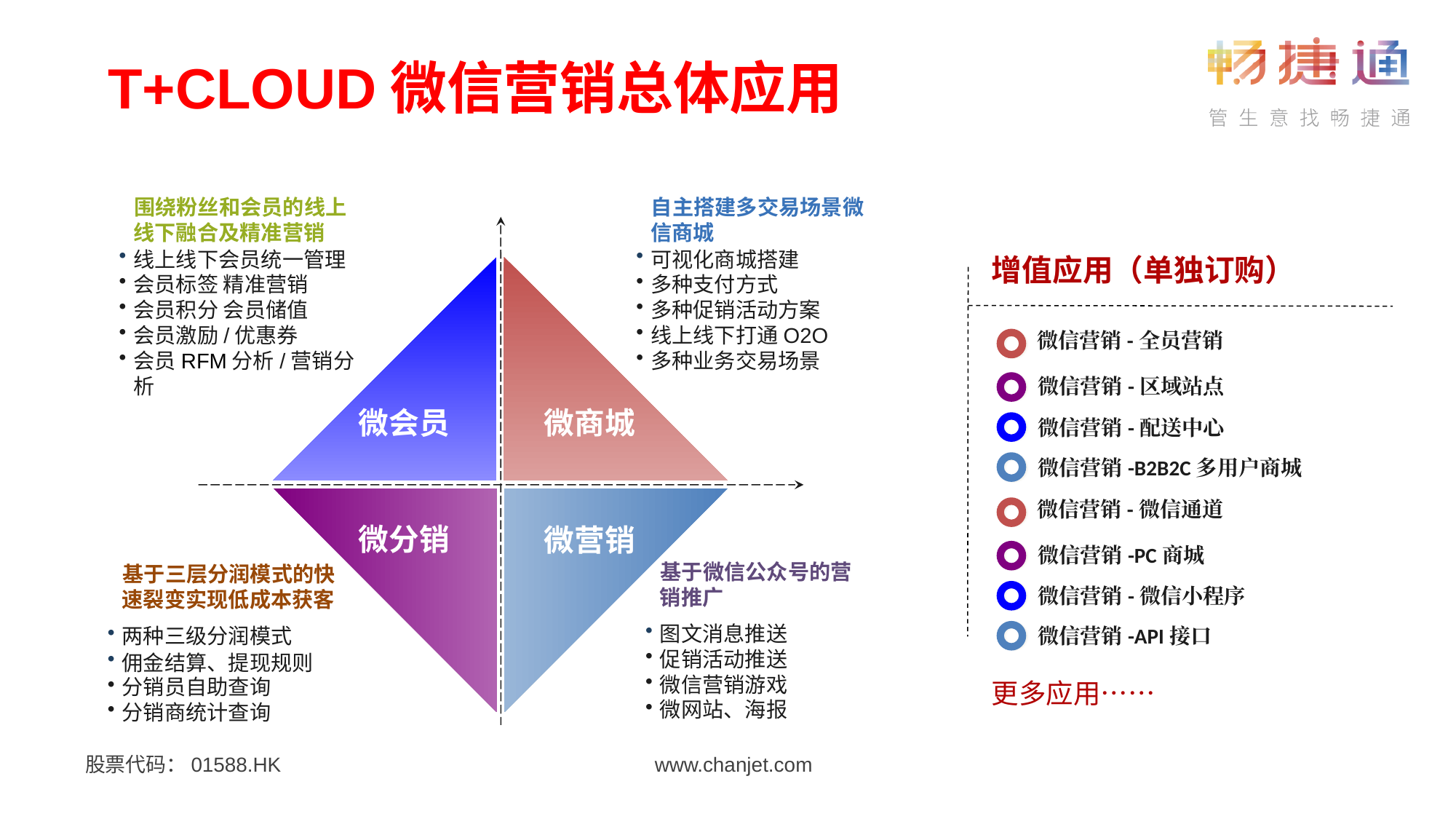

T+CLOUD微信营销总体应用

  围绕粉丝和会员的线上线下融合及精准营销
线上线下会员统一管理
会员标签 精准营销
会员积分 会员储值
会员激励/优惠券
会员RFM分析/营销分析
  自主搭建多交易场景微信商城
可视化商城搭建
多种支付方式
多种促销活动方案
线上线下打通O2O
多种业务交易场景

增值应用（单独订购）

微信营销-全员营销

微信营销-区域站点

微会员
微商城
微信营销-配送中心

微信营销-B2B2C多用户商城

微信营销-微信通道

微分销
微营销
微信营销-PC商城

  基于微信公众号的营销推广
图文消息推送
促销活动推送
微信营销游戏
微网站、海报
  基于三层分润模式的快速裂变实现低成本获客
两种三级分润模式
佣金结算、提现规则
分销员自助查询
分销商统计查询
微信营销-微信小程序

微信营销-API接口

更多应用……